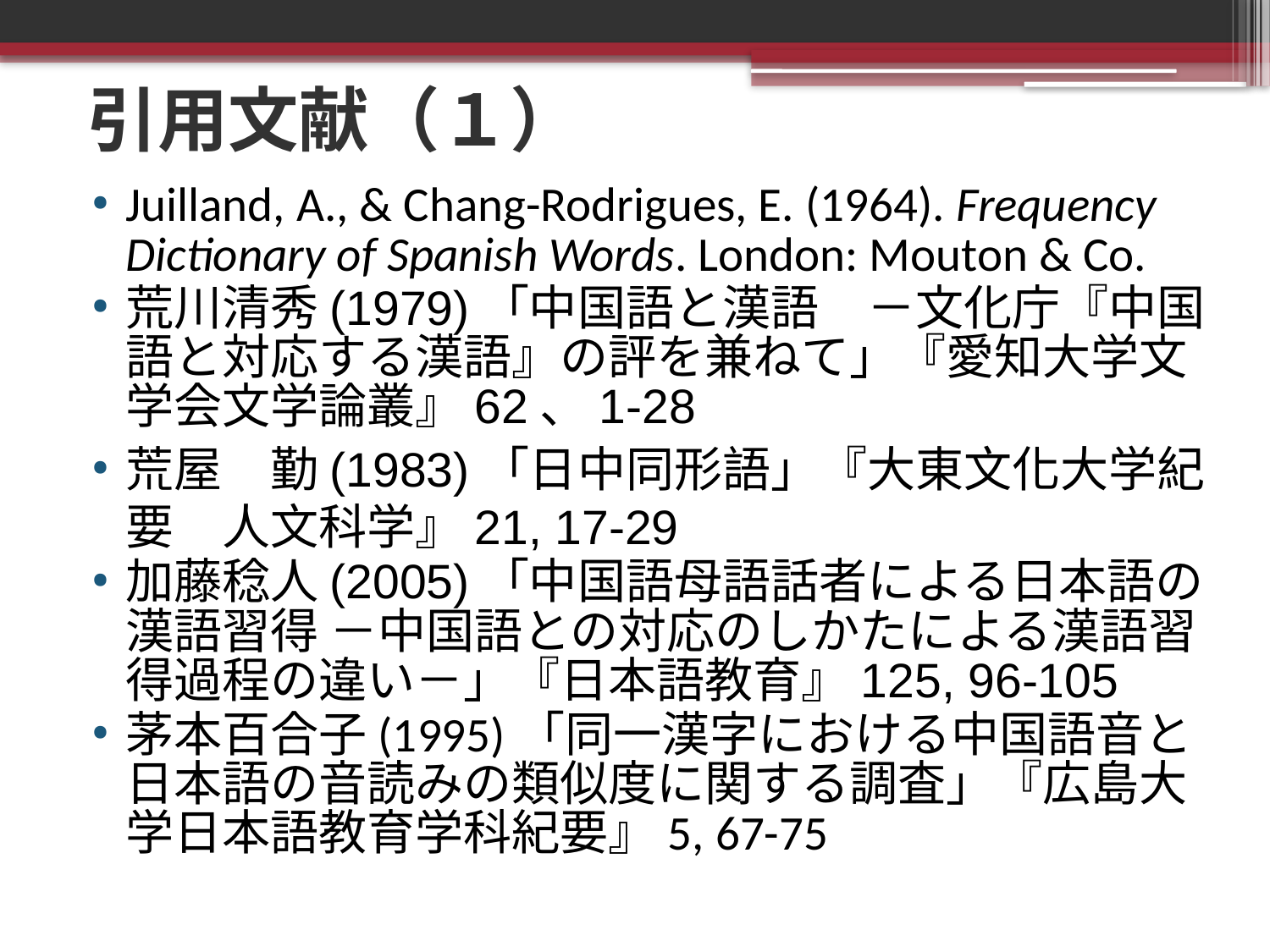

# 引用文献（１）
Juilland, A., & Chang-Rodrigues, E. (1964). Frequency Dictionary of Spanish Words. London: Mouton & Co.
荒川清秀(1979)「中国語と漢語　－文化庁『中国語と対応する漢語』の評を兼ねて」『愛知大学文学会文学論叢』62、1-28
荒屋　勤(1983)「日中同形語」『大東文化大学紀要　人文科学』21, 17-29
加藤稔人(2005)「中国語母語話者による日本語の漢語習得 －中国語との対応のしかたによる漢語習得過程の違い－」『日本語教育』125, 96-105
茅本百合子(1995)「同一漢字における中国語音と日本語の音読みの類似度に関する調査」『広島大学日本語教育学科紀要』5, 67-75